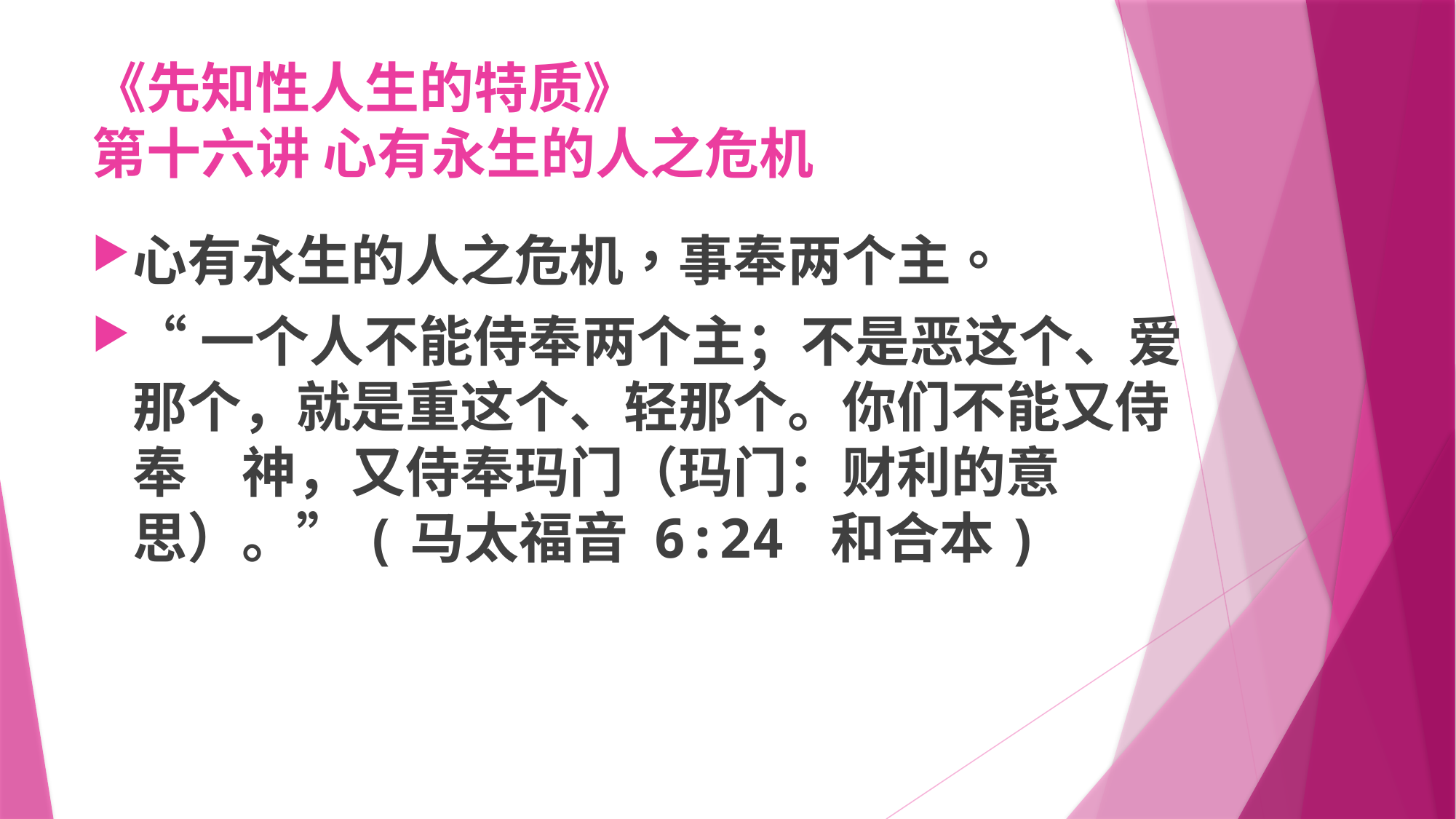

# 《先知性人生的特质》 第十六讲 心有永生的人之危机
心有永生的人之危机，事奉两个主。
“一个人不能侍奉两个主；不是恶这个、爱那个，就是重这个、轻那个。你们不能又侍奉　神，又侍奉玛门（玛门：财利的意思）。”(马太福音 6:24 和合本)